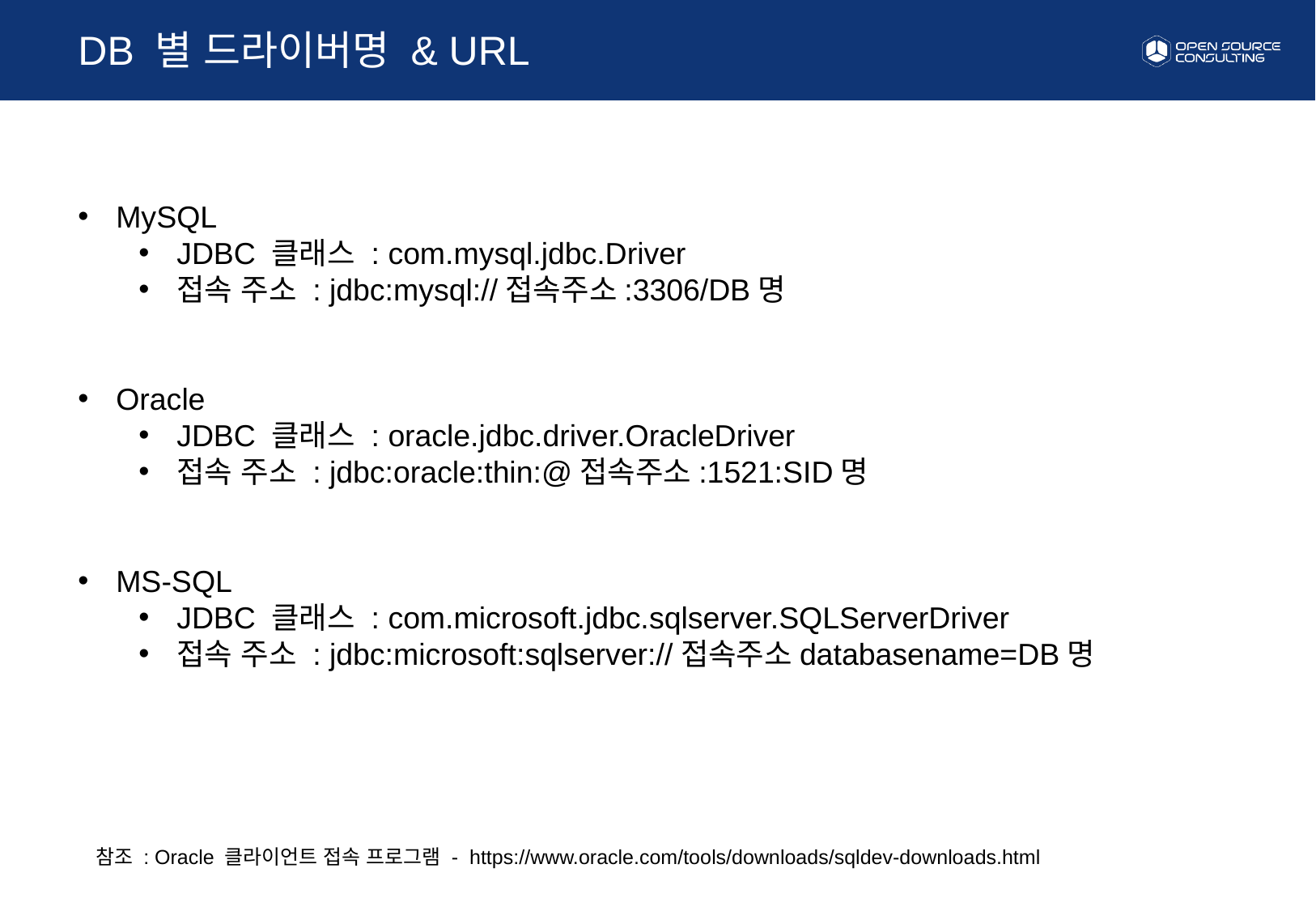

DB 별 드라이버명 & URL
MySQL
JDBC 클래스 : com.mysql.jdbc.Driver
접속 주소 : jdbc:mysql://접속주소:3306/DB명

Oracle
JDBC 클래스 : oracle.jdbc.driver.OracleDriver
접속 주소 : jdbc:oracle:thin:@접속주소:1521:SID명

MS-SQL
JDBC 클래스 : com.microsoft.jdbc.sqlserver.SQLServerDriver
접속 주소 : jdbc:microsoft:sqlserver://접속주소databasename=DB명
참조 : Oracle 클라이언트 접속 프로그램 -  https://www.oracle.com/tools/downloads/sqldev-downloads.html